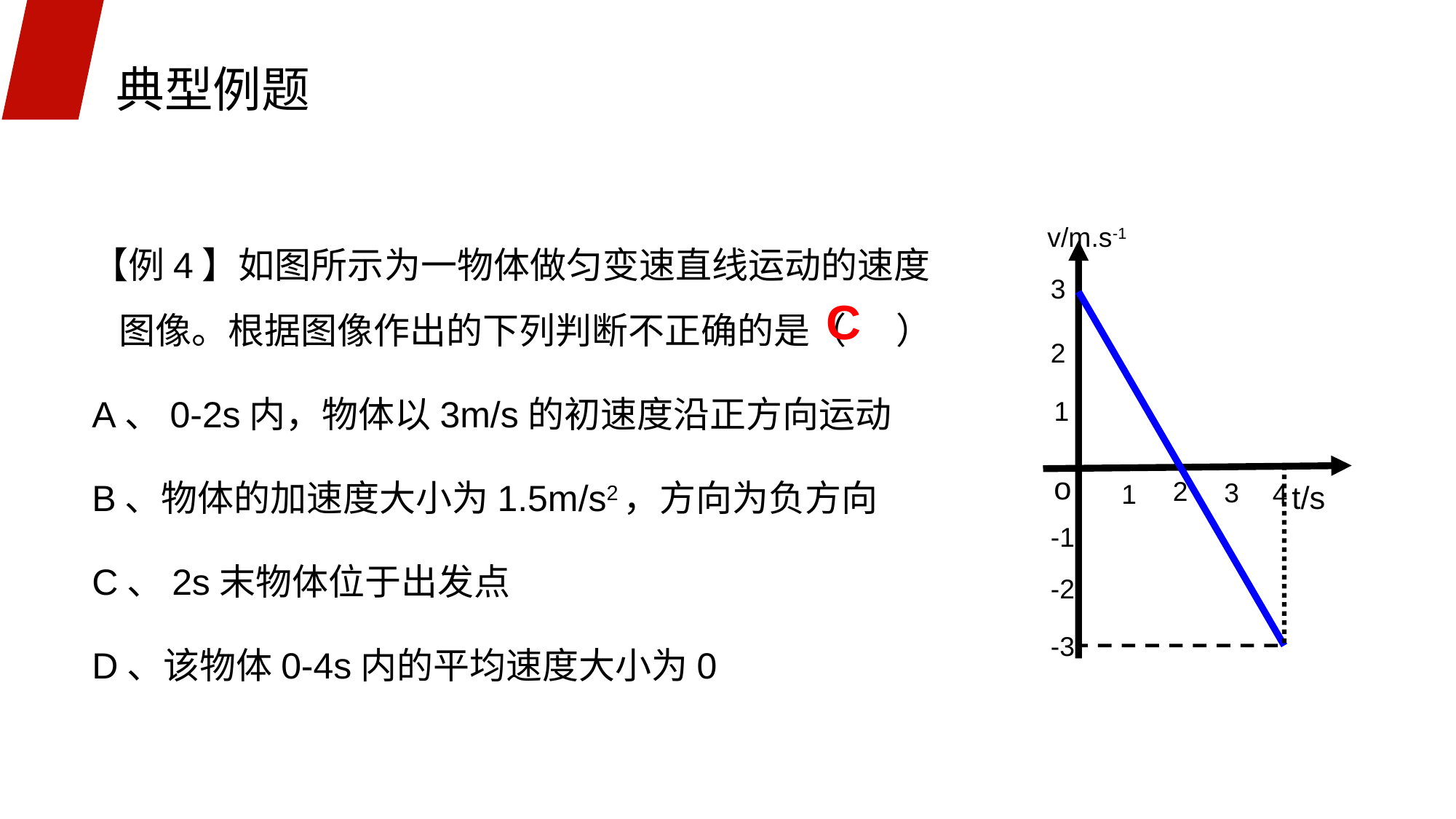

典型例题
【例4】如图所示为一物体做匀变速直线运动的速度图像。根据图像作出的下列判断不正确的是（      ）
A、0-2s内，物体以3m/s的初速度沿正方向运动
B、物体的加速度大小为1.5m/s2，方向为负方向
C、2s末物体位于出发点
D、该物体0-4s内的平均速度大小为0
v/m.s-1

3
C

2
1
o

2
3
4
1
t/s
-1
-2
-3